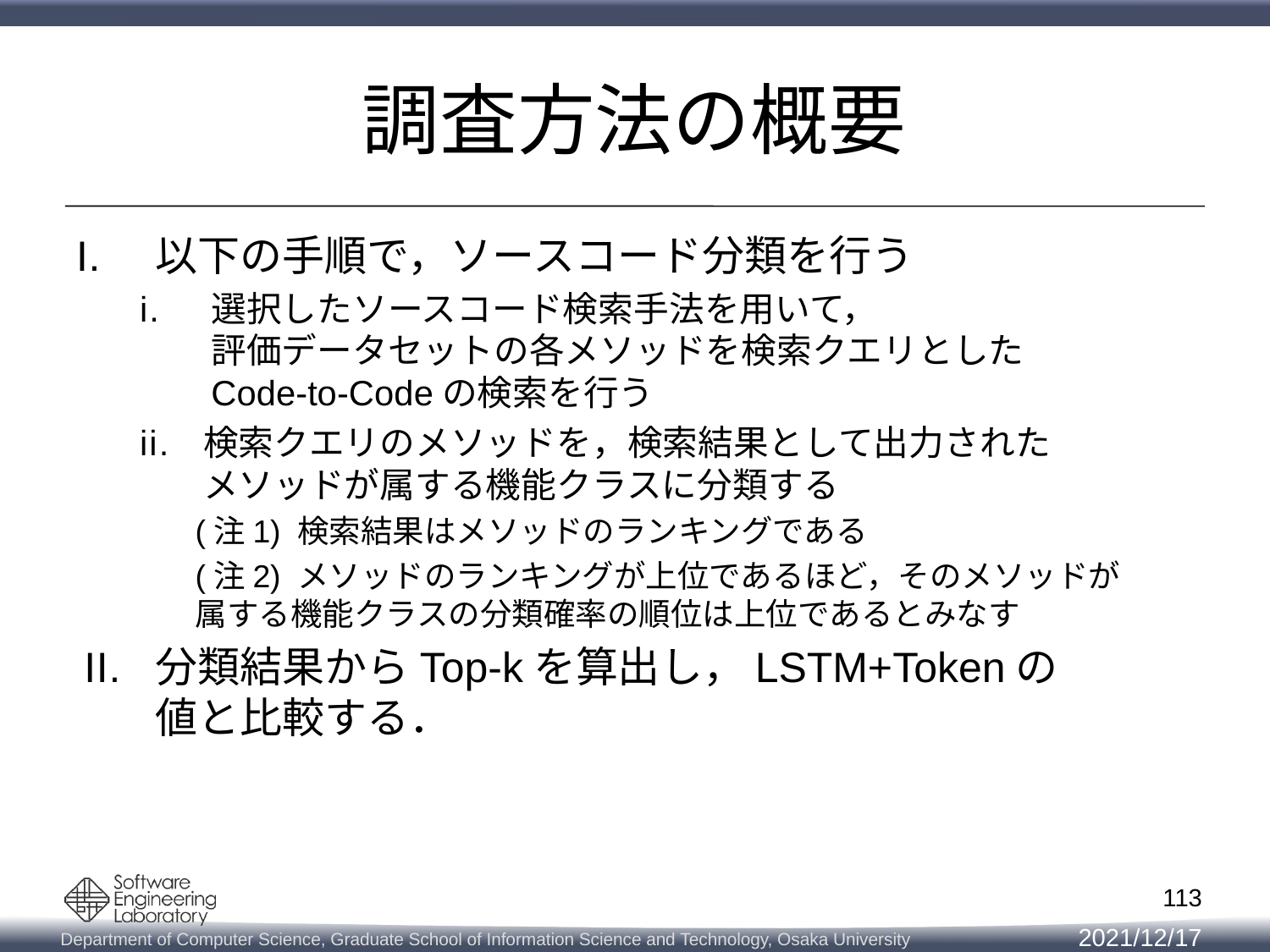

# 調査方法の概要
以下の手順で，ソースコード分類を行う
選択したソースコード検索手法を用いて，
評価データセットの各メソッドを検索クエリとした
Code-to-Codeの検索を行う
検索クエリのメソッドを，検索結果として出力された
メソッドが属する機能クラスに分類する
(注1) 検索結果はメソッドのランキングである
(注2) メソッドのランキングが上位であるほど，そのメソッドが
属する機能クラスの分類確率の順位は上位であるとみなす
分類結果からTop-kを算出し，LSTM+Tokenの
値と比較する．
113
2021/12/17